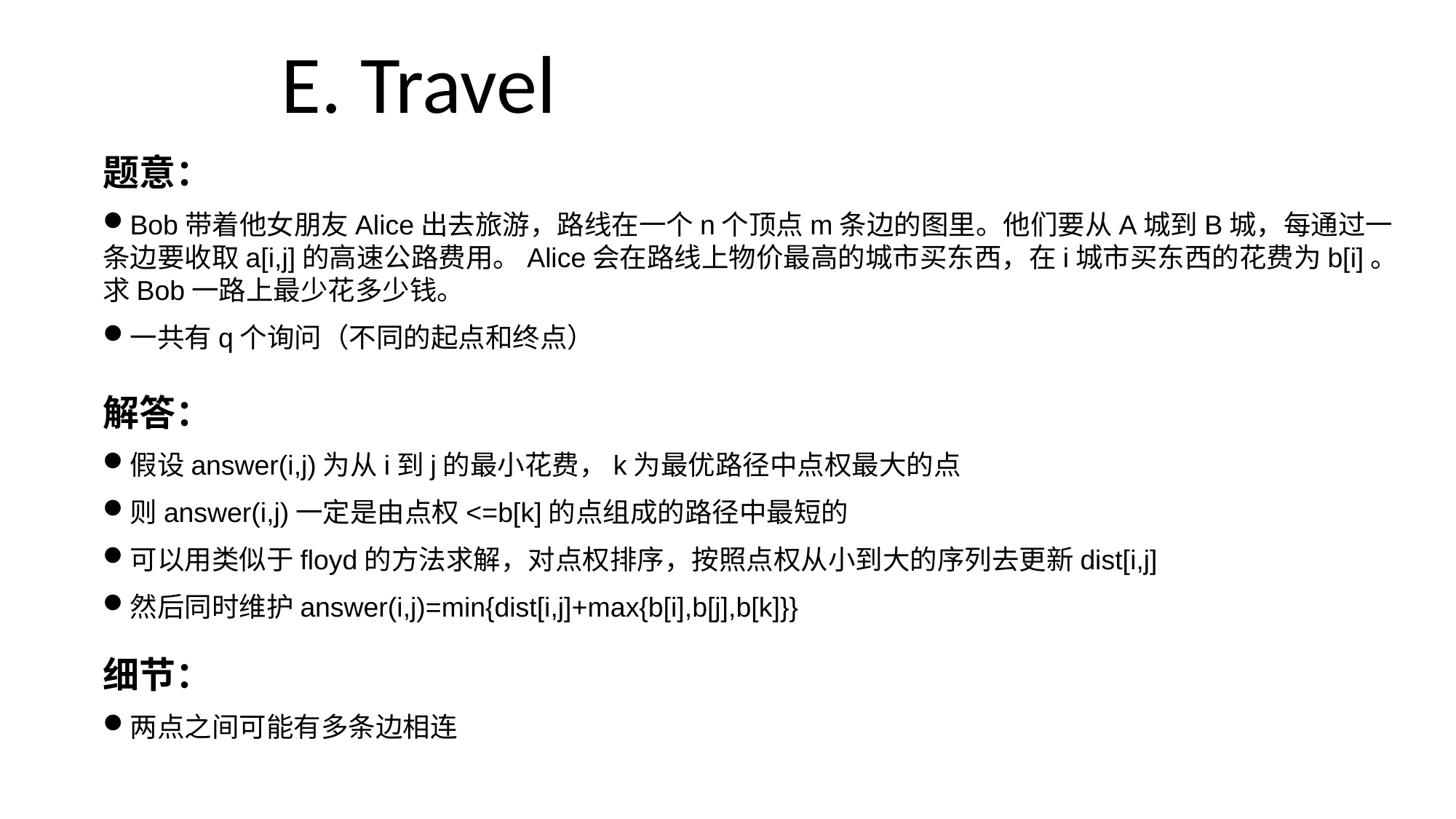

E. Travel
题意：

Bob带着他女朋友Alice出去旅游，路线在一个n个顶点m条边的图里。他们要从A城到B城，每通过一条边要收取a[i,j]的高速公路费用。Alice会在路线上物价最高的城市买东西，在i城市买东西的花费为b[i]。求Bob一路上最少花多少钱。

一共有q个询问（不同的起点和终点）
解答：

假设answer(i,j)为从i到j的最小花费，k为最优路径中点权最大的点

则answer(i,j)一定是由点权<=b[k]的点组成的路径中最短的

可以用类似于floyd的方法求解，对点权排序，按照点权从小到大的序列去更新dist[i,j]

然后同时维护answer(i,j)=min{dist[i,j]+max{b[i],b[j],b[k]}}

细节：

两点之间可能有多条边相连